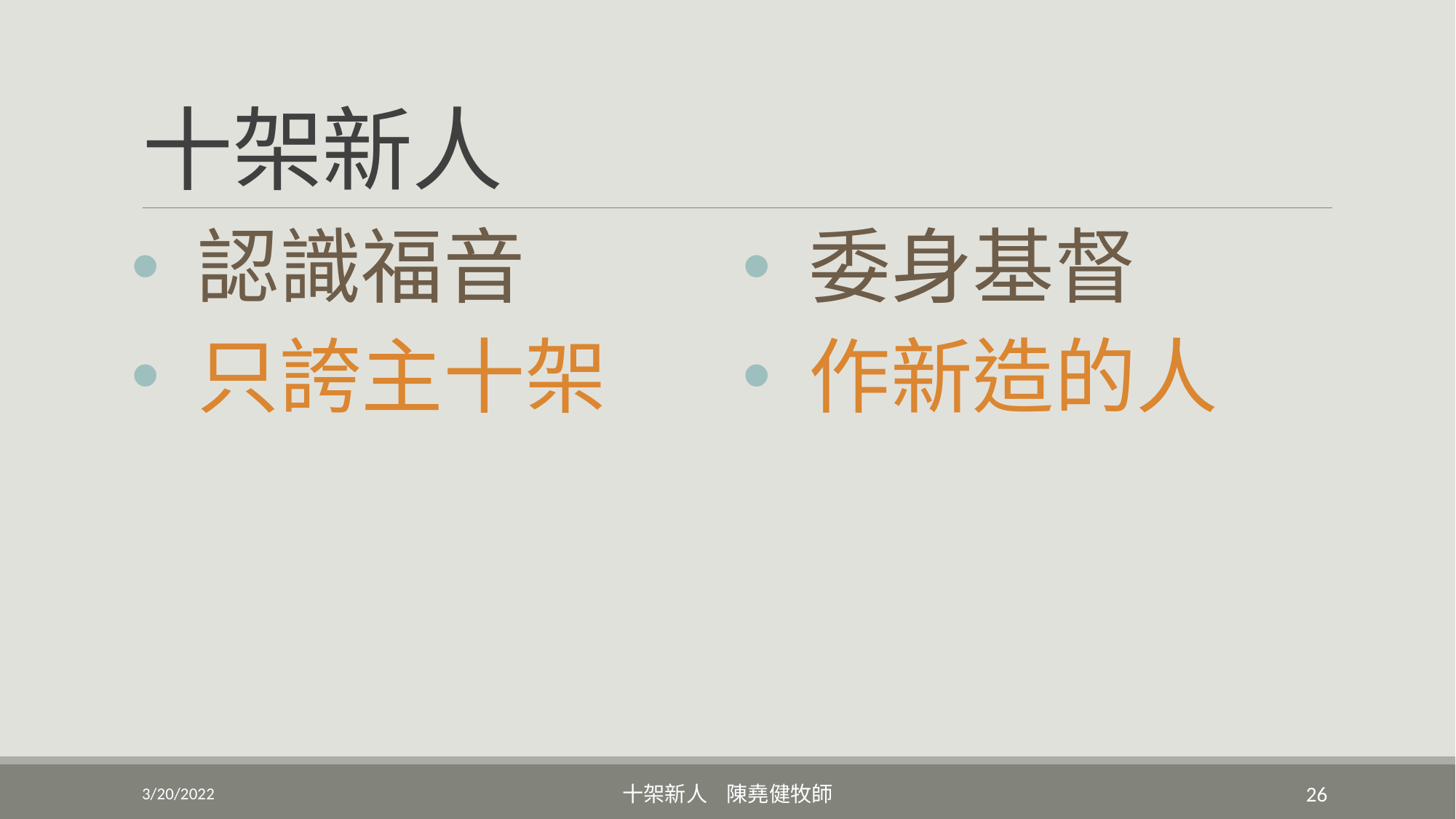

# 十架新人
 認識福音
 只誇主十架
 委身基督
 作新造的人
3/20/2022
十架新人    陳堯健牧師
26